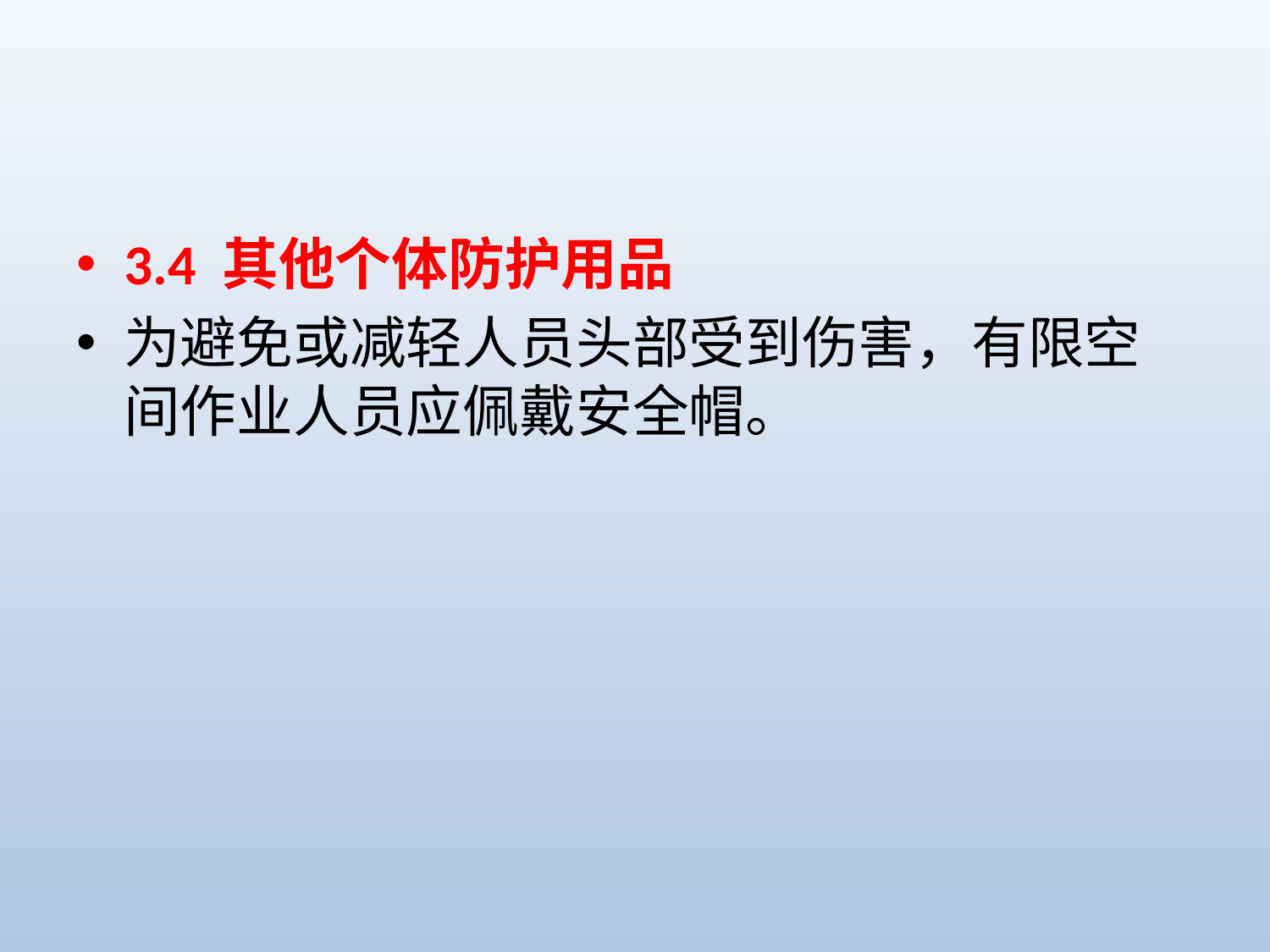

#
3.4 其他个体防护用品
为避免或减轻人员头部受到伤害，有限空间作业人员应佩戴安全帽。